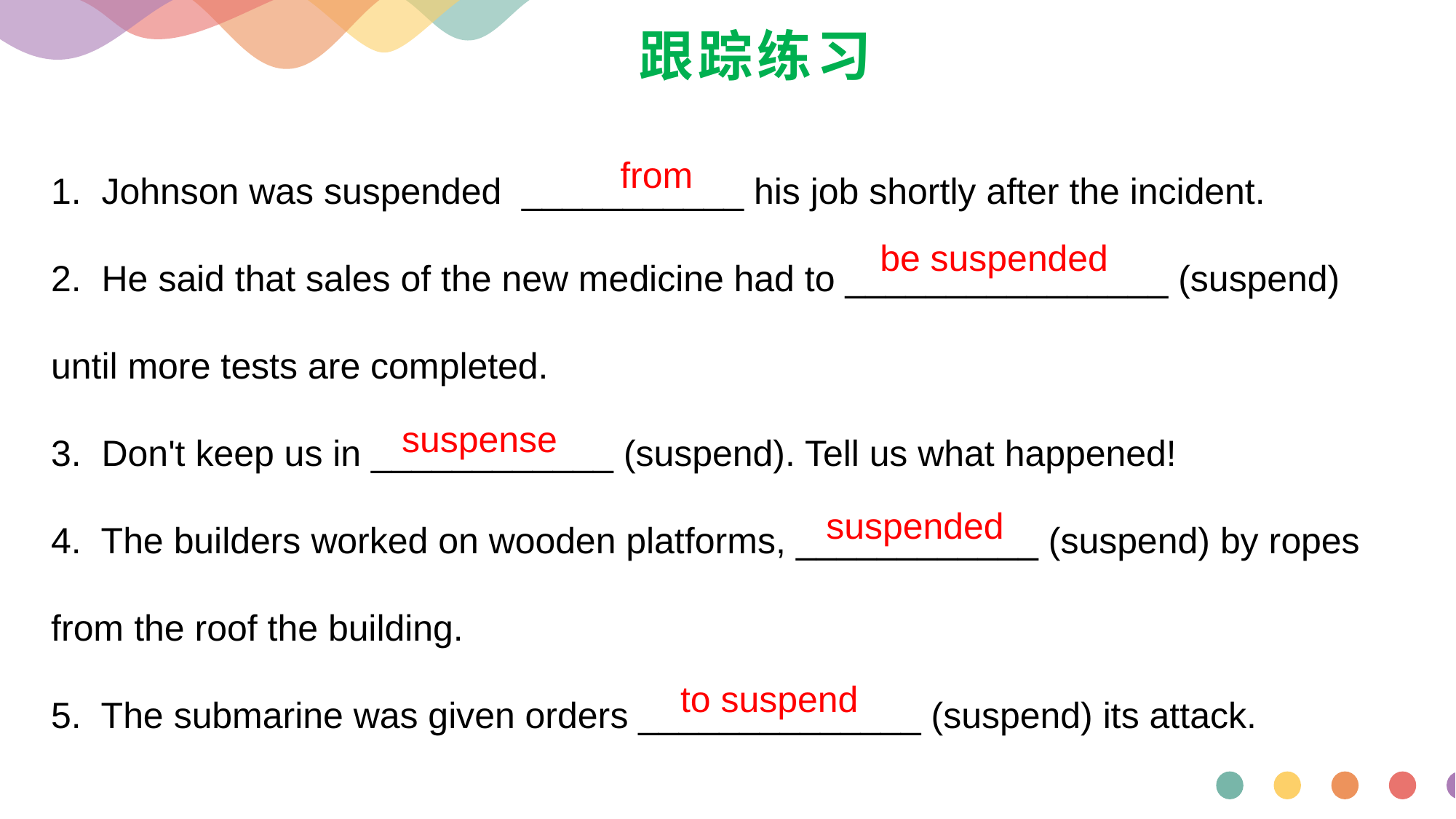

# 跟踪练习
1.  Johnson was suspended  ___________ his job shortly after the incident.
2.  He said that sales of the new medicine had to ________________ (suspend) until more tests are completed.
3.  Don't keep us in ____________ (suspend). Tell us what happened!
4.  The builders worked on wooden platforms, ____________ (suspend) by ropes from the roof the building.
5.  The submarine was given orders ______________ (suspend) its attack.
 from
 be suspended
 suspense
 suspended
  to suspend